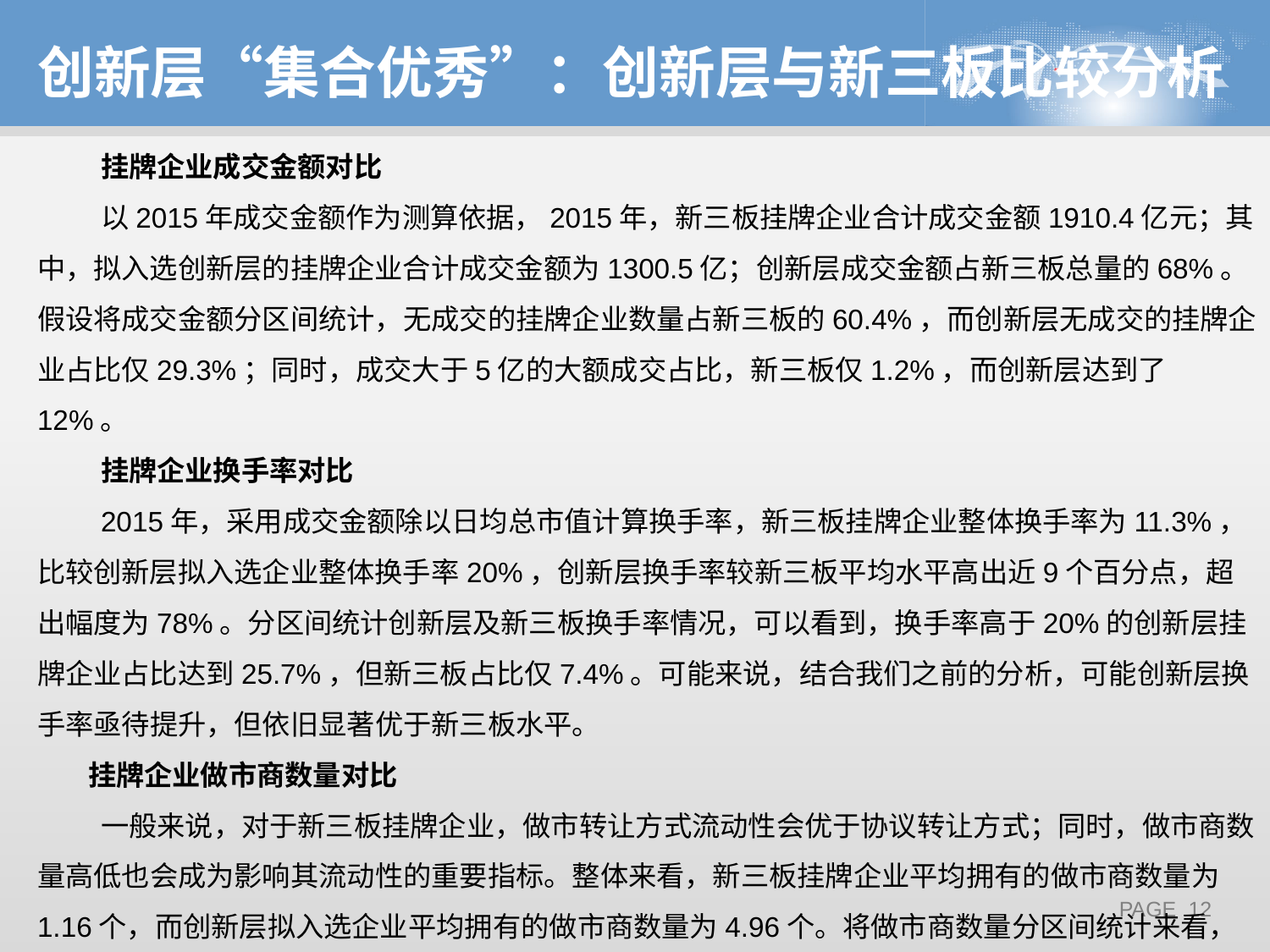

创新层“集合优秀”：创新层与新三板比较分析
挂牌企业成交金额对比
以2015年成交金额作为测算依据，2015年，新三板挂牌企业合计成交金额1910.4亿元；其中，拟入选创新层的挂牌企业合计成交金额为1300.5亿；创新层成交金额占新三板总量的68%。假设将成交金额分区间统计，无成交的挂牌企业数量占新三板的60.4%，而创新层无成交的挂牌企业占比仅29.3%；同时，成交大于5亿的大额成交占比，新三板仅1.2%，而创新层达到了12%。
挂牌企业换手率对比
2015年，采用成交金额除以日均总市值计算换手率，新三板挂牌企业整体换手率为11.3%，比较创新层拟入选企业整体换手率20%，创新层换手率较新三板平均水平高出近9个百分点，超出幅度为78%。分区间统计创新层及新三板换手率情况，可以看到，换手率高于20%的创新层挂牌企业占比达到25.7%，但新三板占比仅7.4%。可能来说，结合我们之前的分析，可能创新层换手率亟待提升，但依旧显著优于新三板水平。
        挂牌企业做市商数量对比
一般来说，对于新三板挂牌企业，做市转让方式流动性会优于协议转让方式；同时，做市商数量高低也会成为影响其流动性的重要指标。整体来看，新三板挂牌企业平均拥有的做市商数量为1.16个，而创新层拟入选企业平均拥有的做市商数量为4.96个。将做市商数量分区间统计来看，做市商数量大于6家的挂牌企业占比，创新层中达到了约51%；而新三板占比仅8.8%，不足一成。